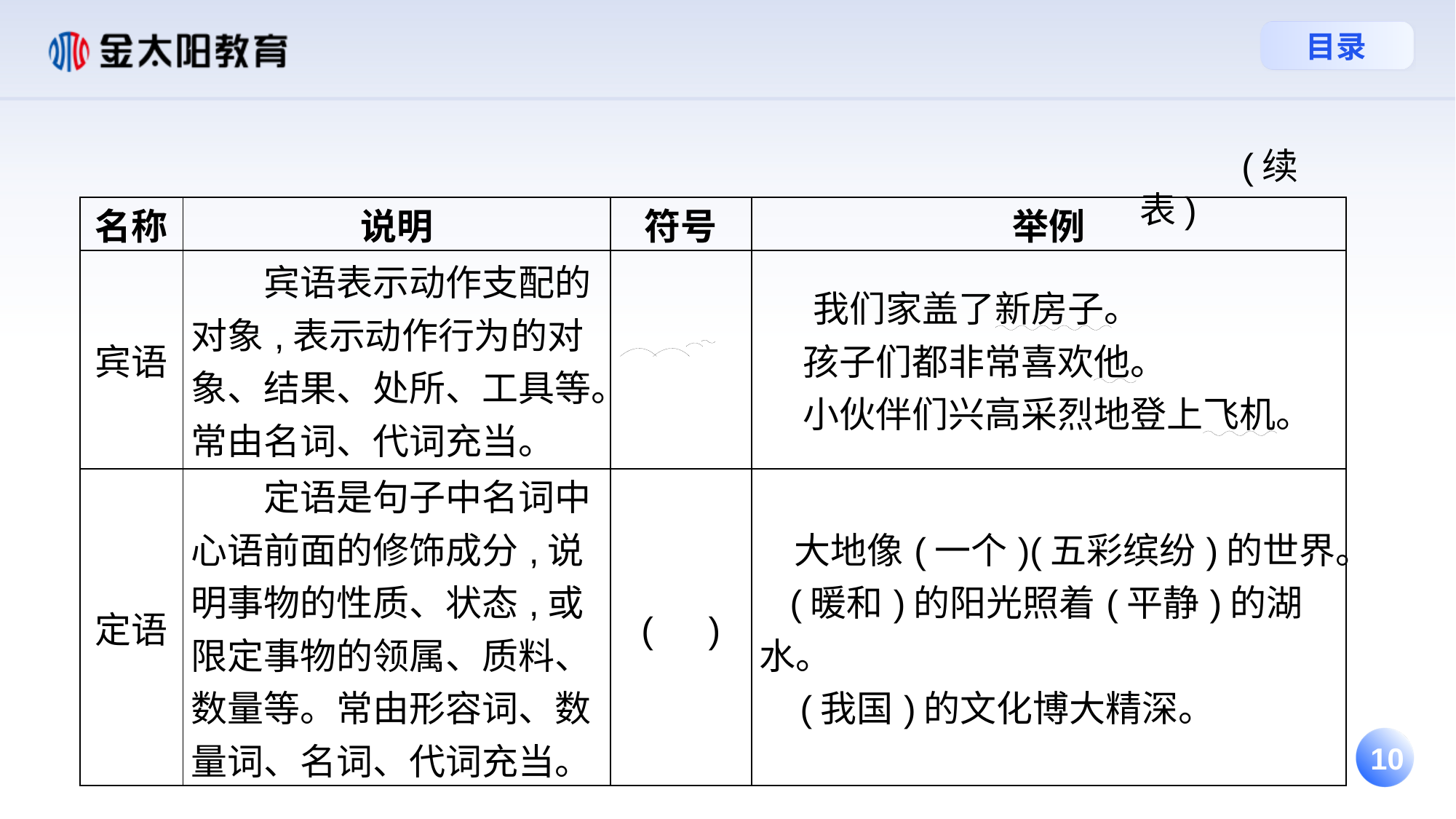

(续表)

| 名称 | 说明 | 符号 | 举例 |
| --- | --- | --- | --- |
| 宾语 | 宾语表示动作支配的对象,表示动作行为的对象、结果、处所、工具等。常由名词、代词充当。 |  | 我们家盖了新房子。 孩子们都非常喜欢他。 小伙伴们兴高采烈地登上飞机。 |
| 定语 | 定语是句子中名词中心语前面的修饰成分,说明事物的性质、状态,或限定事物的领属、质料、数量等。常由形容词、数量词、名词、代词充当。 | (　) | 大地像(一个)(五彩缤纷)的世界。 (暖和)的阳光照着(平静)的湖水。 (我国)的文化博大精深。 |